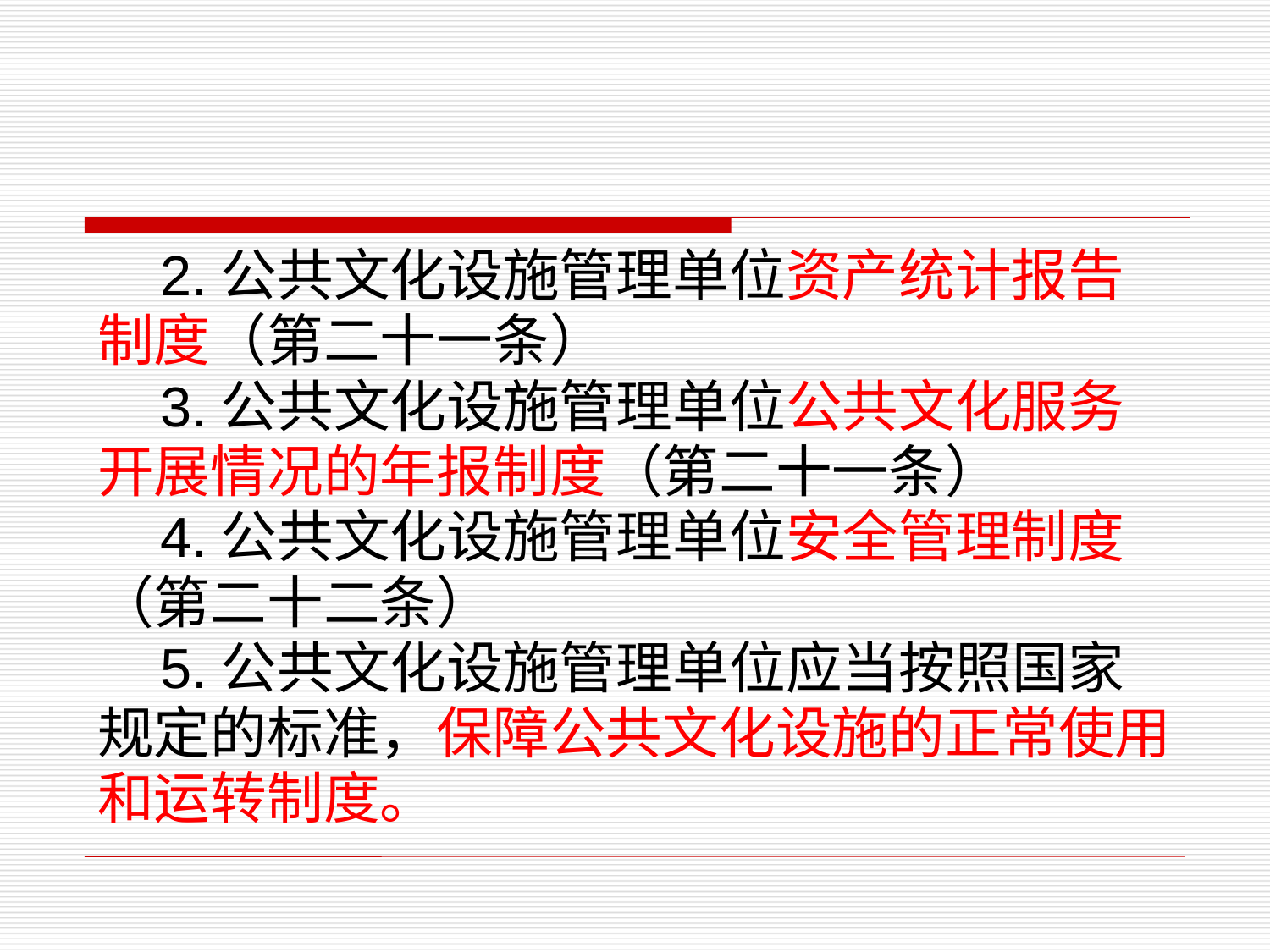

2.公共文化设施管理单位资产统计报告
制度（第二十一条）
    3.公共文化设施管理单位公共文化服务
开展情况的年报制度（第二十一条）
    4.公共文化设施管理单位安全管理制度
（第二十二条）
    5.公共文化设施管理单位应当按照国家
规定的标准，保障公共文化设施的正常使用
和运转制度。